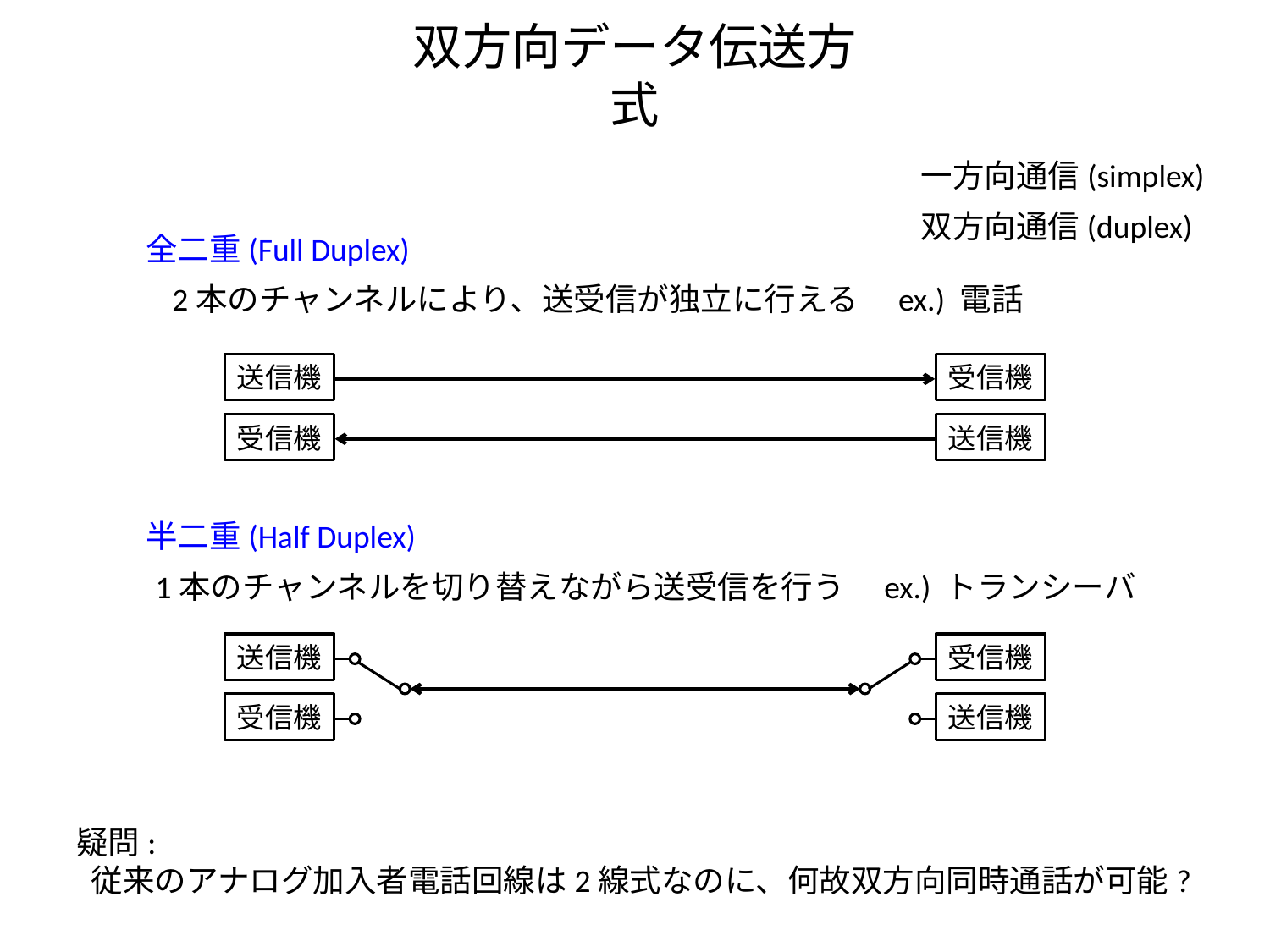

# 双方向データ伝送方式
一方向通信(simplex)
双方向通信(duplex)
全二重(Full Duplex)
2本のチャンネルにより、送受信が独立に行える　ex.) 電話
送信機
受信機
受信機
送信機
半二重(Half Duplex)
1本のチャンネルを切り替えながら送受信を行う　ex.) トランシーバ
送信機
受信機

受信機
送信機

疑問:
 従来のアナログ加入者電話回線は2線式なのに、何故双方向同時通話が可能?